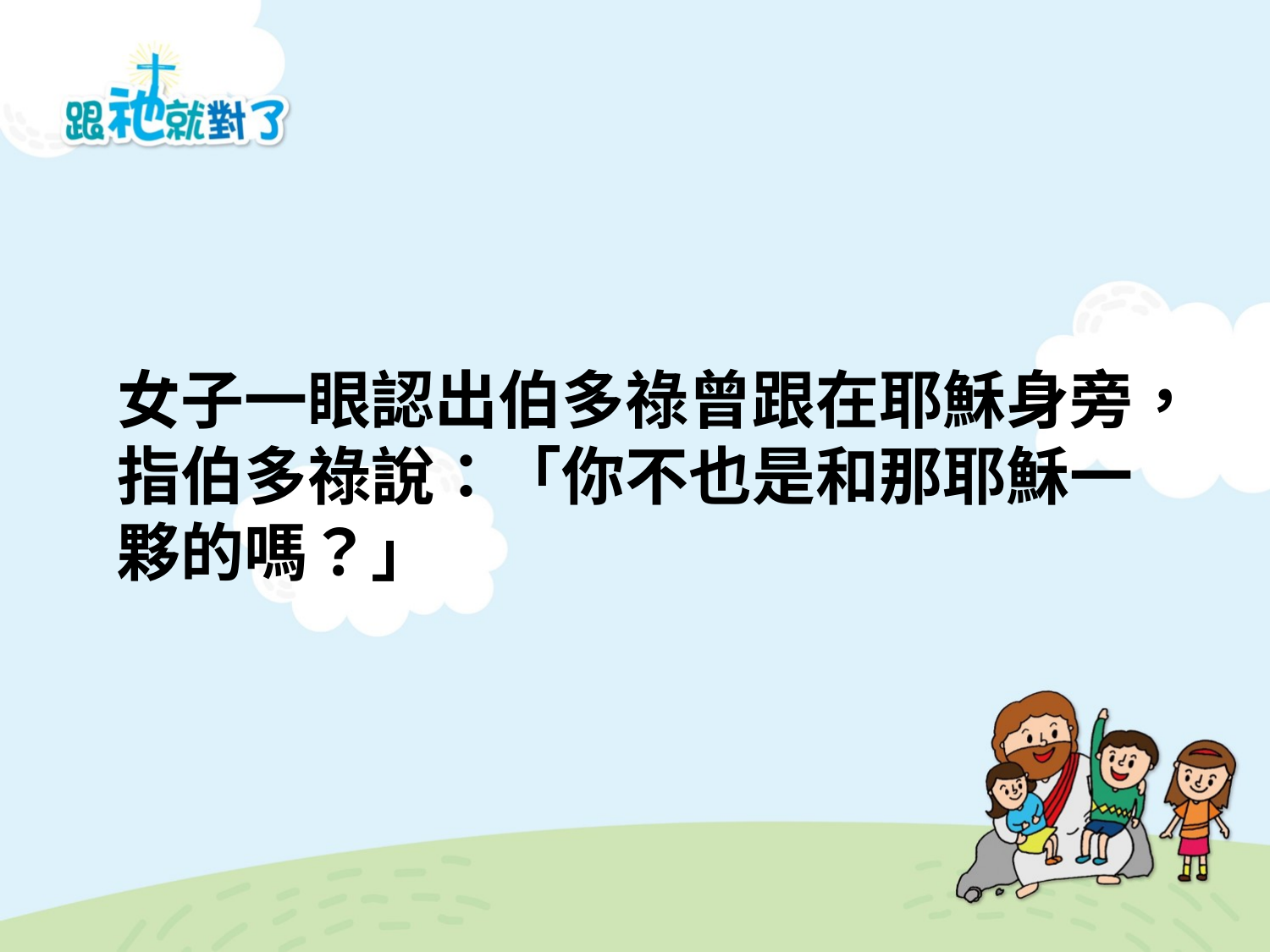

女子一眼認出伯多祿曾跟在耶穌身旁，指伯多祿說：「你不也是和那耶穌一夥的嗎？」